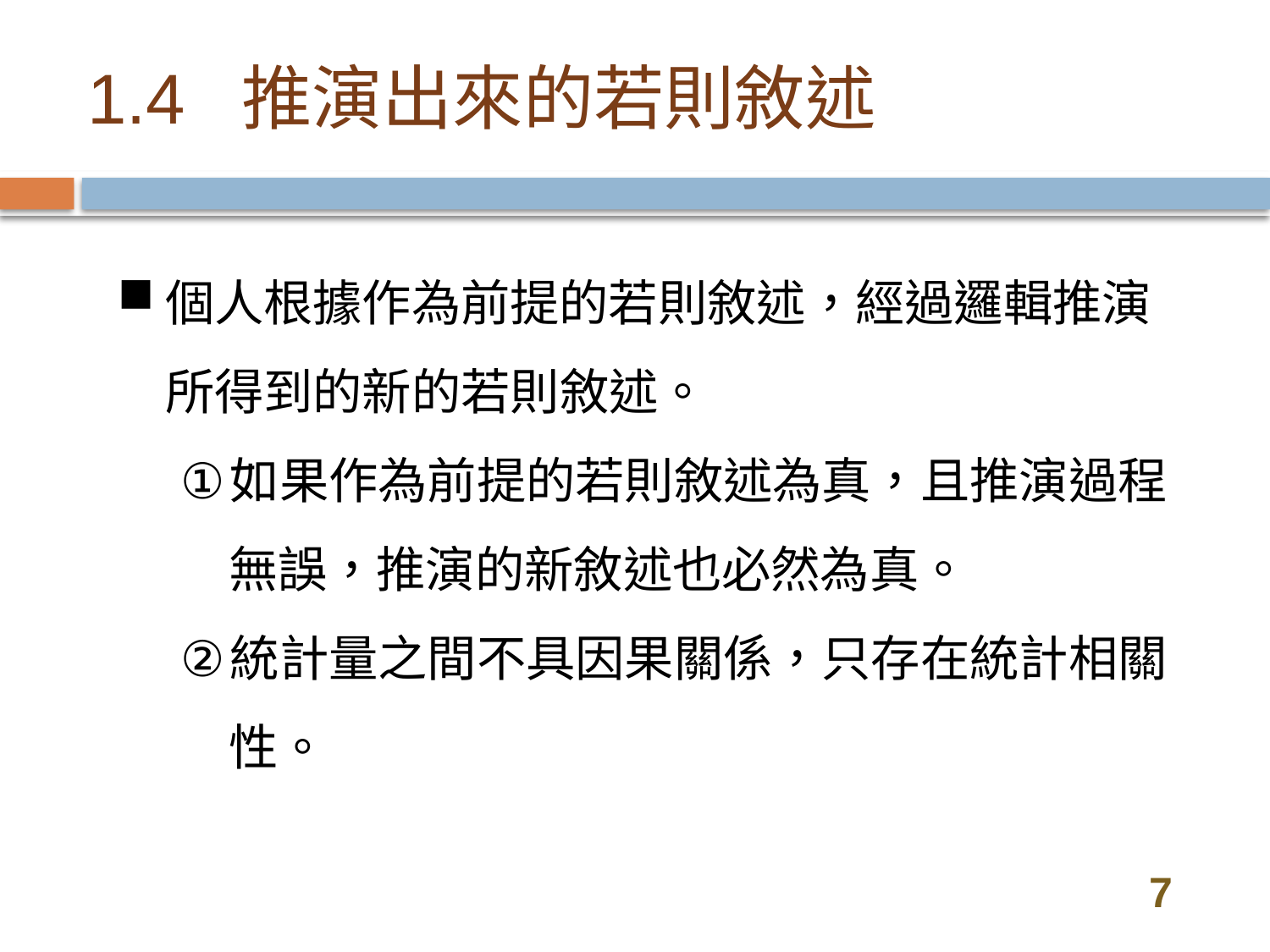

# 1.4  推演出來的若則敘述
個人根據作為前提的若則敘述，經過邏輯推演所得到的新的若則敘述。
如果作為前提的若則敘述為真，且推演過程無誤，推演的新敘述也必然為真。
統計量之間不具因果關係，只存在統計相關性。
7